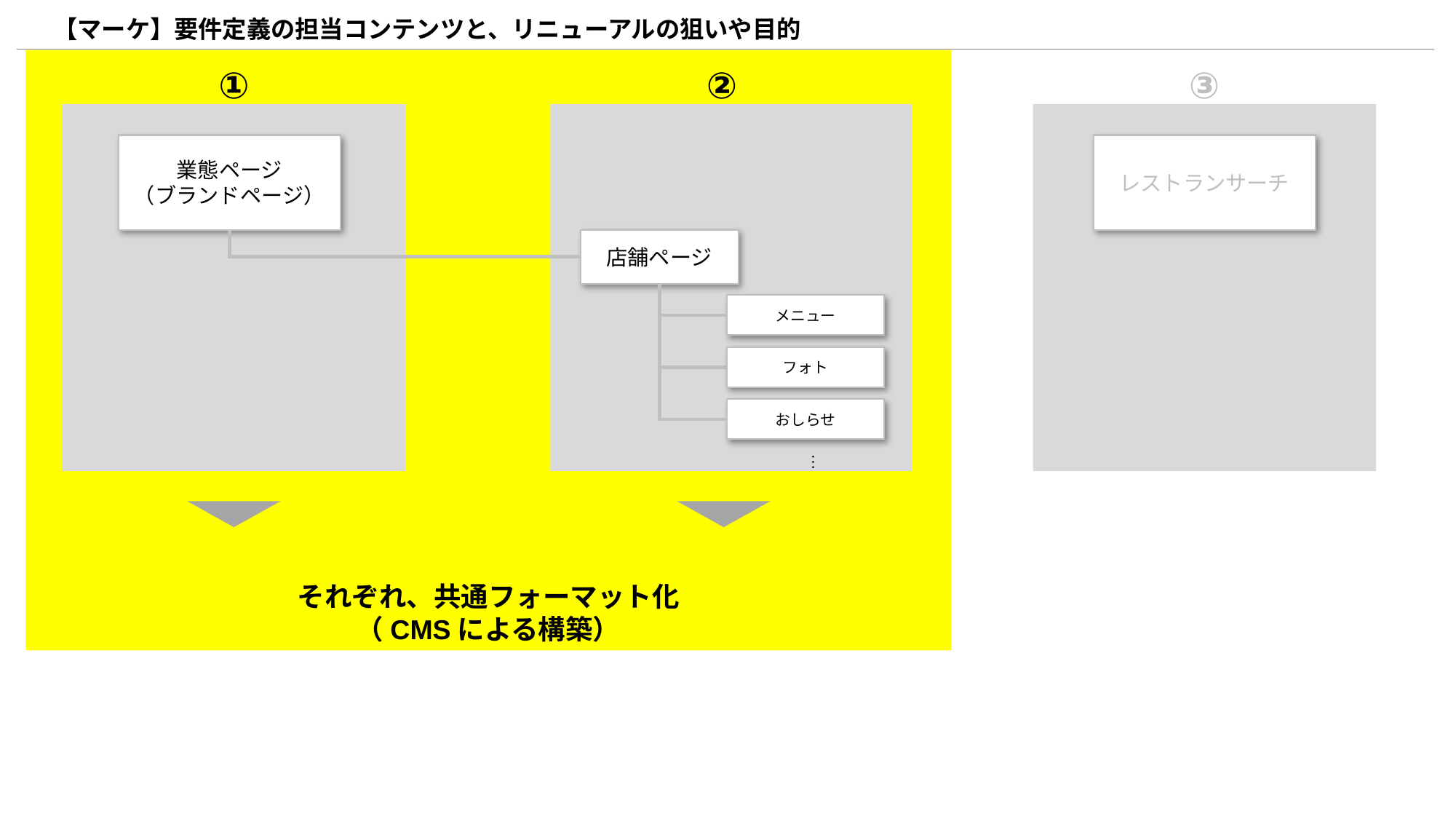

【マーケ】要件定義の担当コンテンツと、リニューアルの狙いや目的

それぞれ、共通フォーマット化
（CMSによる構築）
①
②
③

業態ページ
（ブランドページ）
レストランサーチ
店舗ページ
メニュー
フォト
おしらせ
…